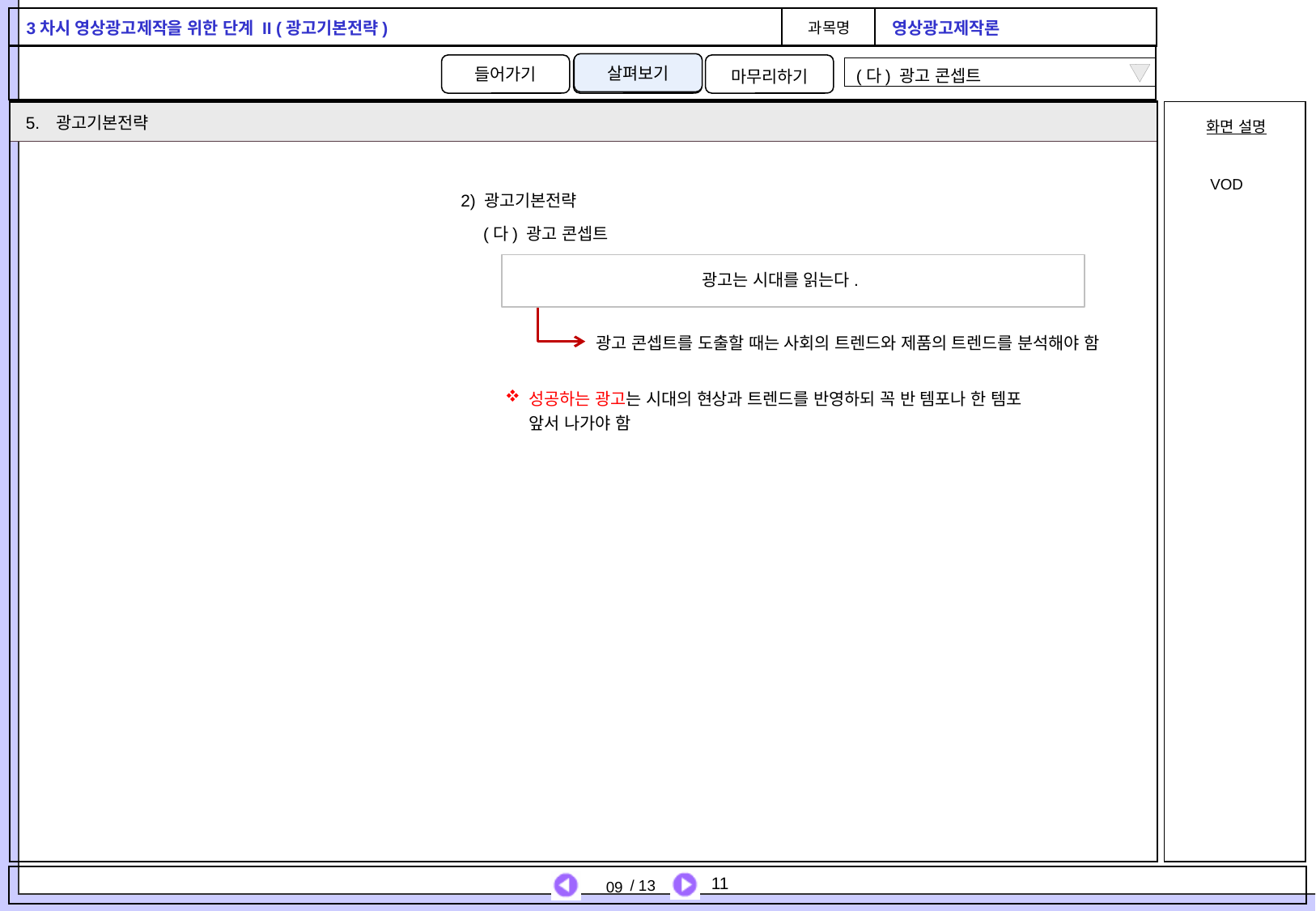

살펴보기
(다) 광고 콘셉트
광고기본전략
VOD
2) 광고기본전략
(다) 광고 콘셉트

광고는 시대를 읽는다.
광고 콘셉트를 도출할 때는 사회의 트렌드와 제품의 트렌드를 분석해야 함
성공하는 광고는 시대의 현상과 트렌드를 반영하되 꼭 반 템포나 한 템포
앞서 나가야 함
09